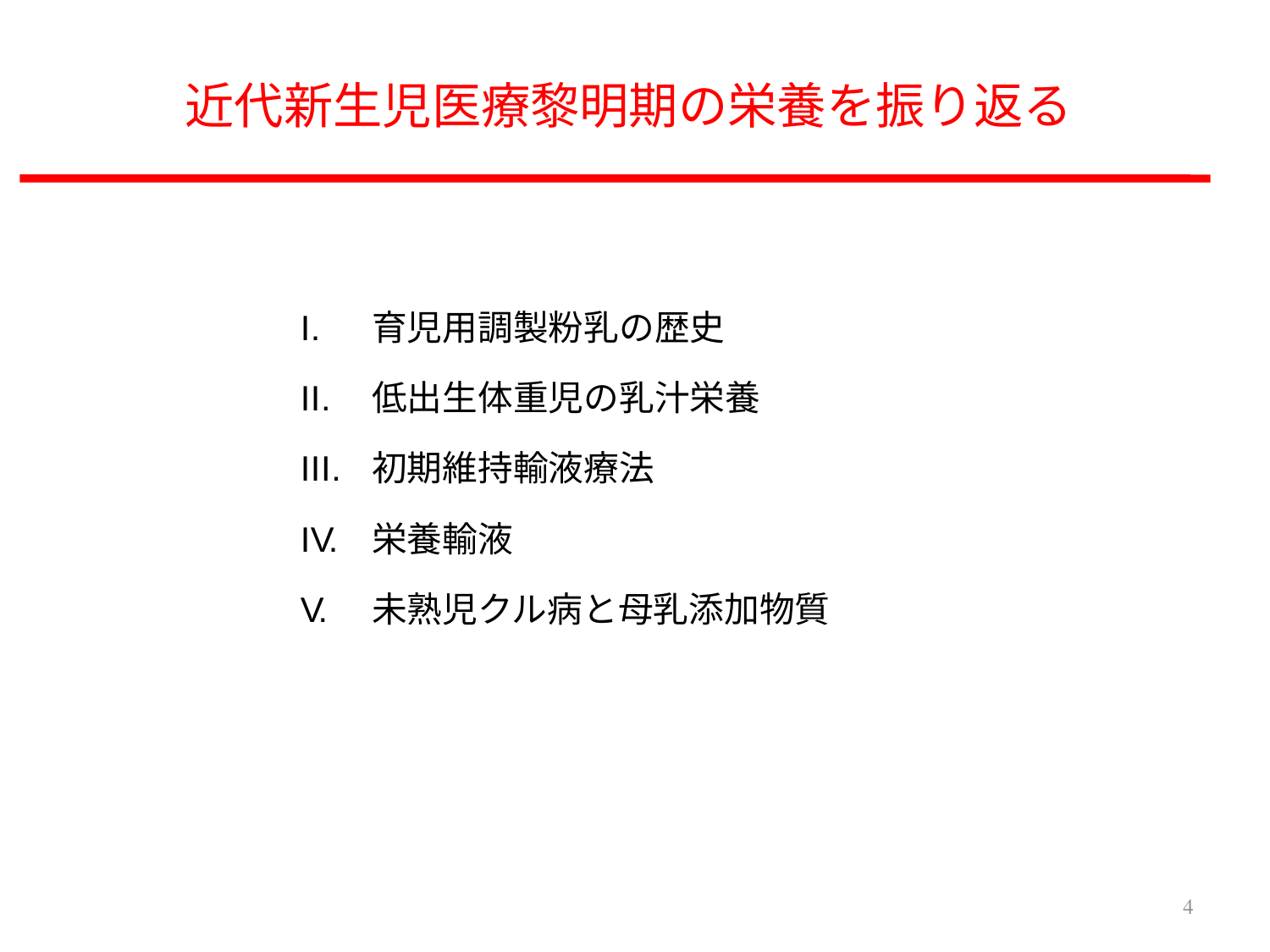

# 近代新生児医療黎明期の栄養を振り返る

育児用調製粉乳の歴史
低出生体重児の乳汁栄養
初期維持輸液療法
栄養輸液
未熟児クル病と母乳添加物質

4